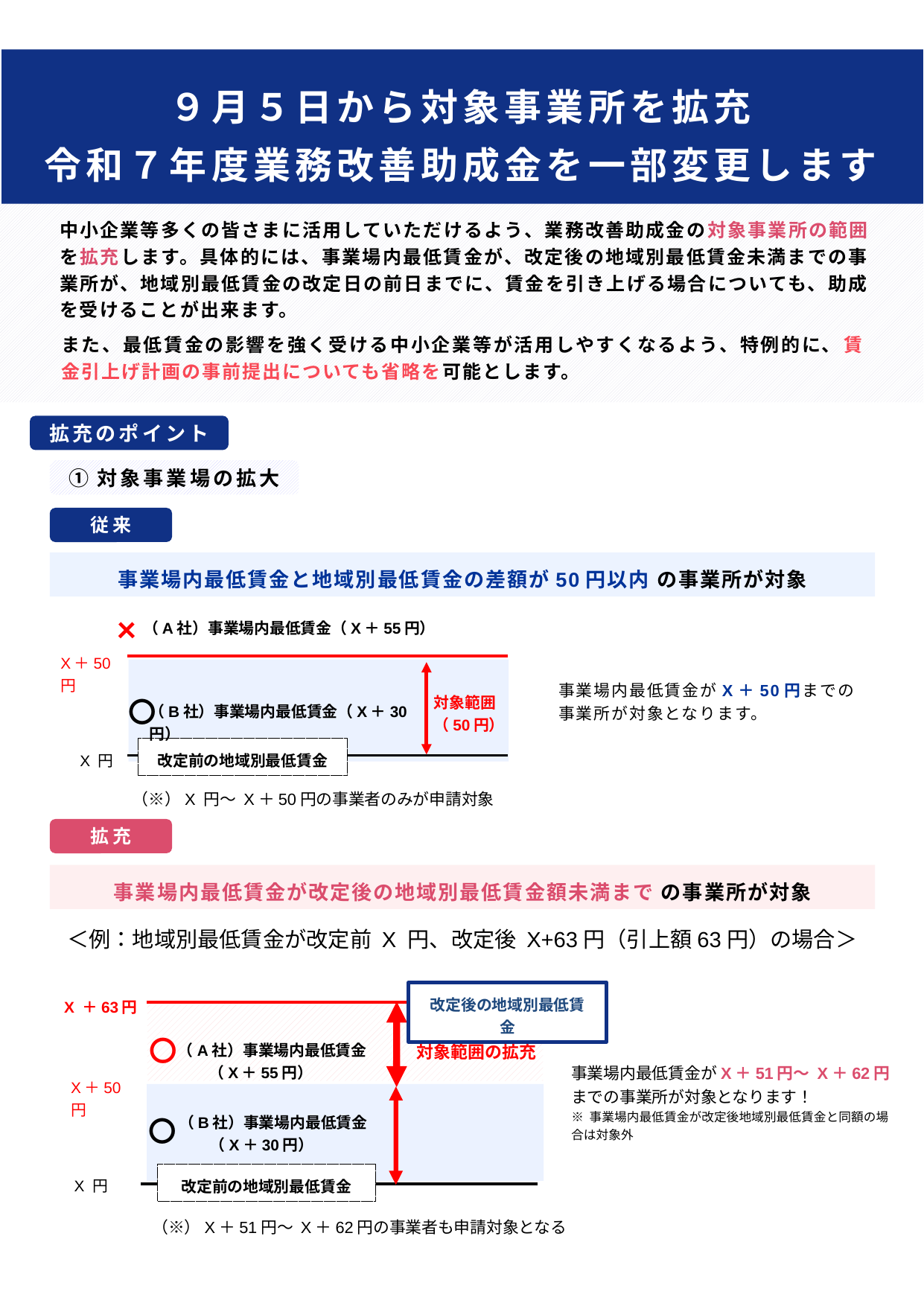

９月５日から対象事業所を拡充
令和７年度業務改善助成金を一部変更します

中小企業等多くの皆さまに活用していただけるよう、業務改善助成金の対象事業所の範囲を拡充します。具体的には、事業場内最低賃金が、改定後の地域別最低賃金未満までの事業所が、地域別最低賃金の改定日の前日までに、賃金を引き上げる場合についても、助成を受けることが出来ます。
また、最低賃金の影響を強く受ける中小企業等が活用しやすくなるよう、特例的に、賃金引上げ計画の事前提出についても省略を可能とします。
拡充のポイント
①対象事業場の拡大
従来
事業場内最低賃金と地域別最低賃金の差額が50円以内 の事業所が対象
×
（A社）事業場内最低賃金（X＋55円）
X＋50円

対象範囲
（50円）
改定前の地域別最低賃金
     X 円
事業場内最低賃金がX＋50円までの事業所が対象となります。
（B社）事業場内最低賃金（X＋30円）
〇
（※）X 円～ X＋50円の事業者のみが申請対象
拡充
事業場内最低賃金が改定後の地域別最低賃金額未満まで の事業所が対象
　 ＜例：地域別最低賃金が改定前 X 円、改定後 X+63円（引上額63円）の場合＞
改定後の地域別最低賃金
X ＋63円

（A社）事業場内最低賃金
　　（X＋55円）
X＋50円

（B社）事業場内最低賃金
　　（X＋30円）
X 円
改定前の地域別最低賃金
（※）X＋51円～ X＋62円の事業者も申請対象となる
対象範囲の拡充
〇
事業場内最低賃金がX＋51円～ X＋62円までの事業所が対象となります！
※ 事業場内最低賃金が改定後地域別最低賃金と同額の場合は対象外
〇